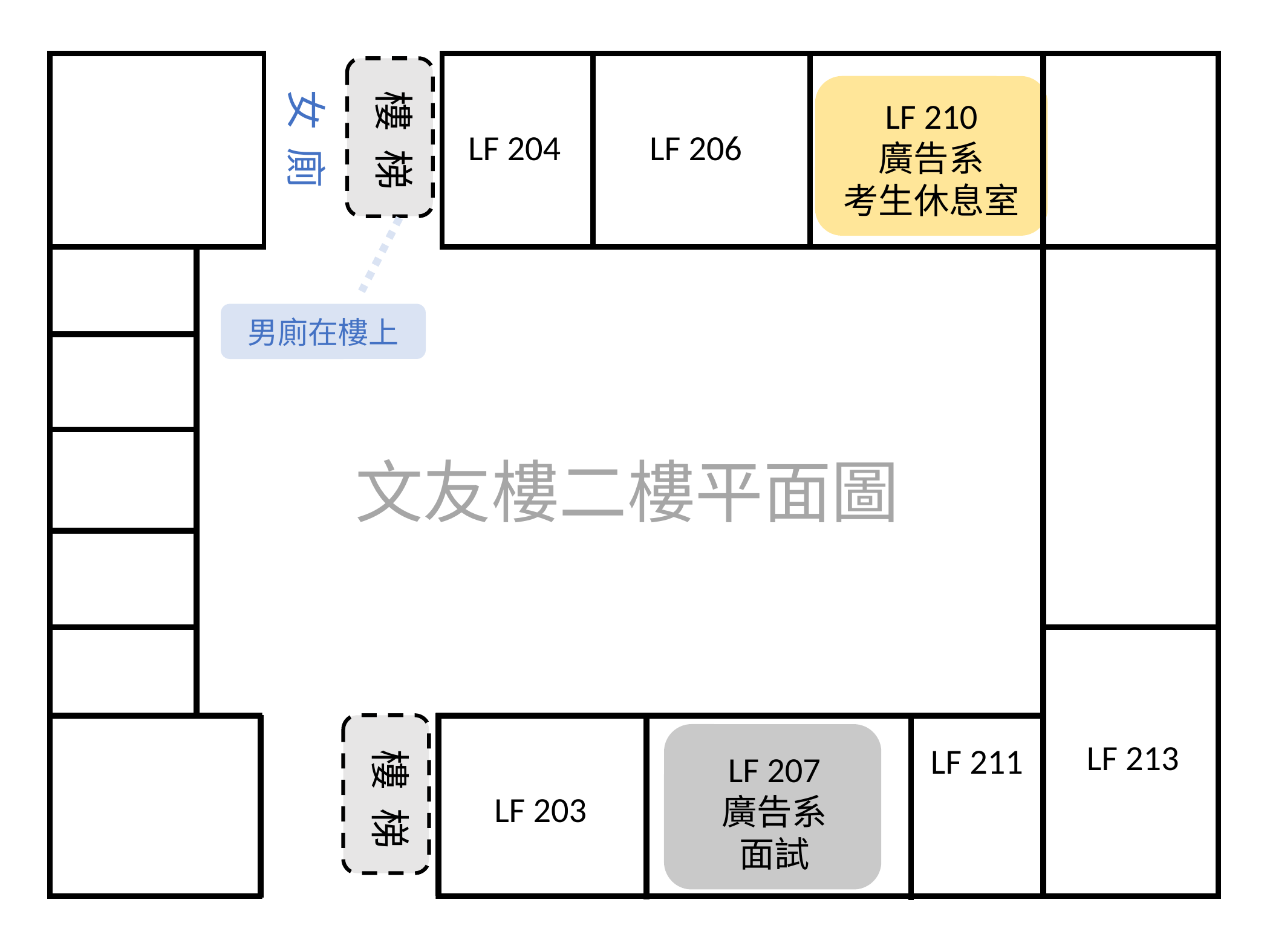

女  廁
樓  梯
LF 210
廣告系
考生休息室
LF 204
LF 206
男廁在樓上
文友樓二樓平面圖

LF 213
LF 211

樓  梯
LF 207
廣告系
面試
LF 203